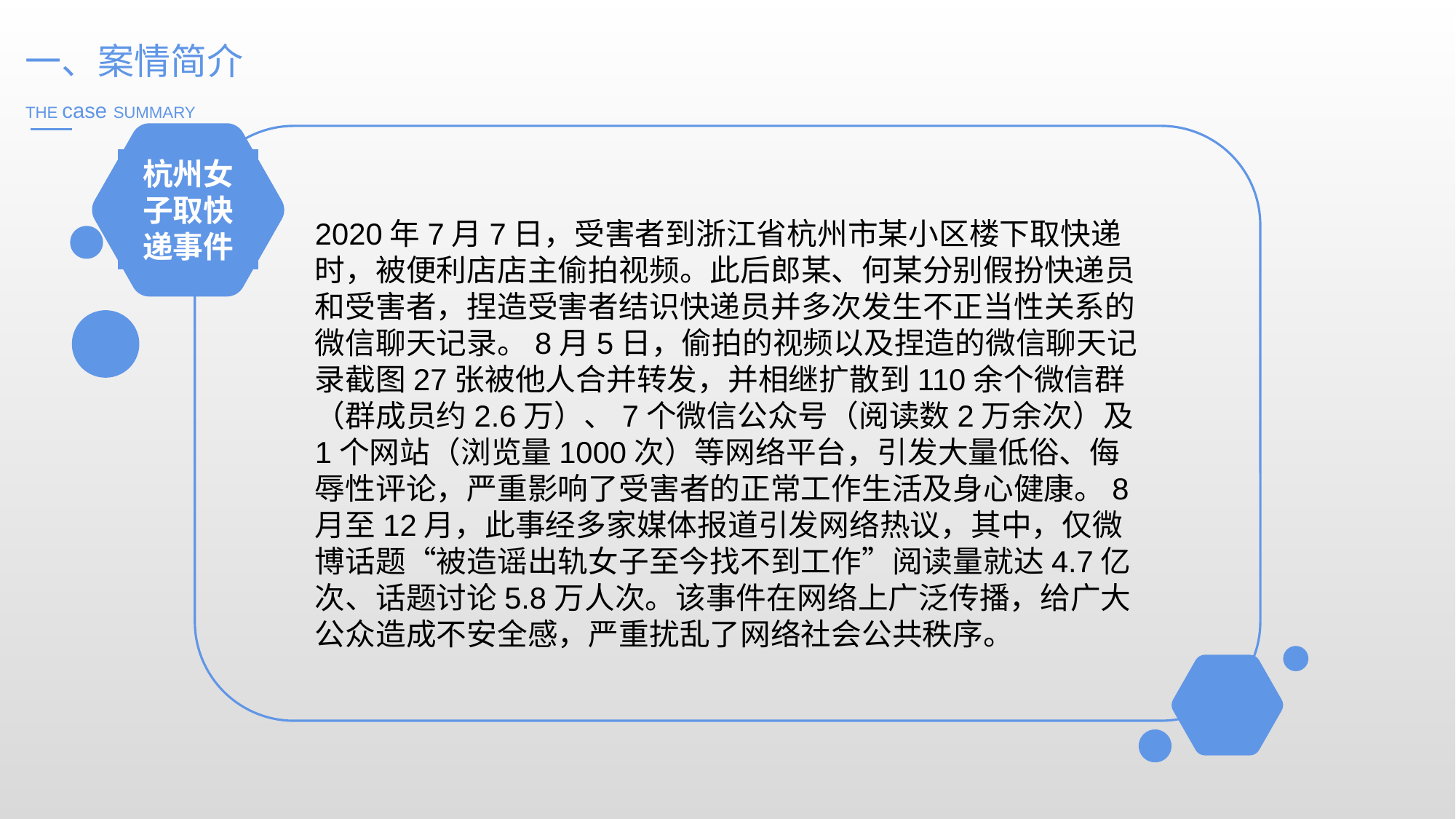

一、案情简介
THE case SUMMARY

杭州女子取快递事件

2020年7月7日，受害者到浙江省杭州市某小区楼下取快递时，被便利店店主偷拍视频。此后郎某、何某分别假扮快递员和受害者，捏造受害者结识快递员并多次发生不正当性关系的微信聊天记录。8月5日，偷拍的视频以及捏造的微信聊天记录截图27张被他人合并转发，并相继扩散到110余个微信群（群成员约2.6万）、7个微信公众号（阅读数2万余次）及1个网站（浏览量1000次）等网络平台，引发大量低俗、侮辱性评论，严重影响了受害者的正常工作生活及身心健康。8月至12月，此事经多家媒体报道引发网络热议，其中，仅微博话题“被造谣出轨女子至今找不到工作”阅读量就达4.7亿次、话题讨论5.8万人次。该事件在网络上广泛传播，给广大公众造成不安全感，严重扰乱了网络社会公共秩序。